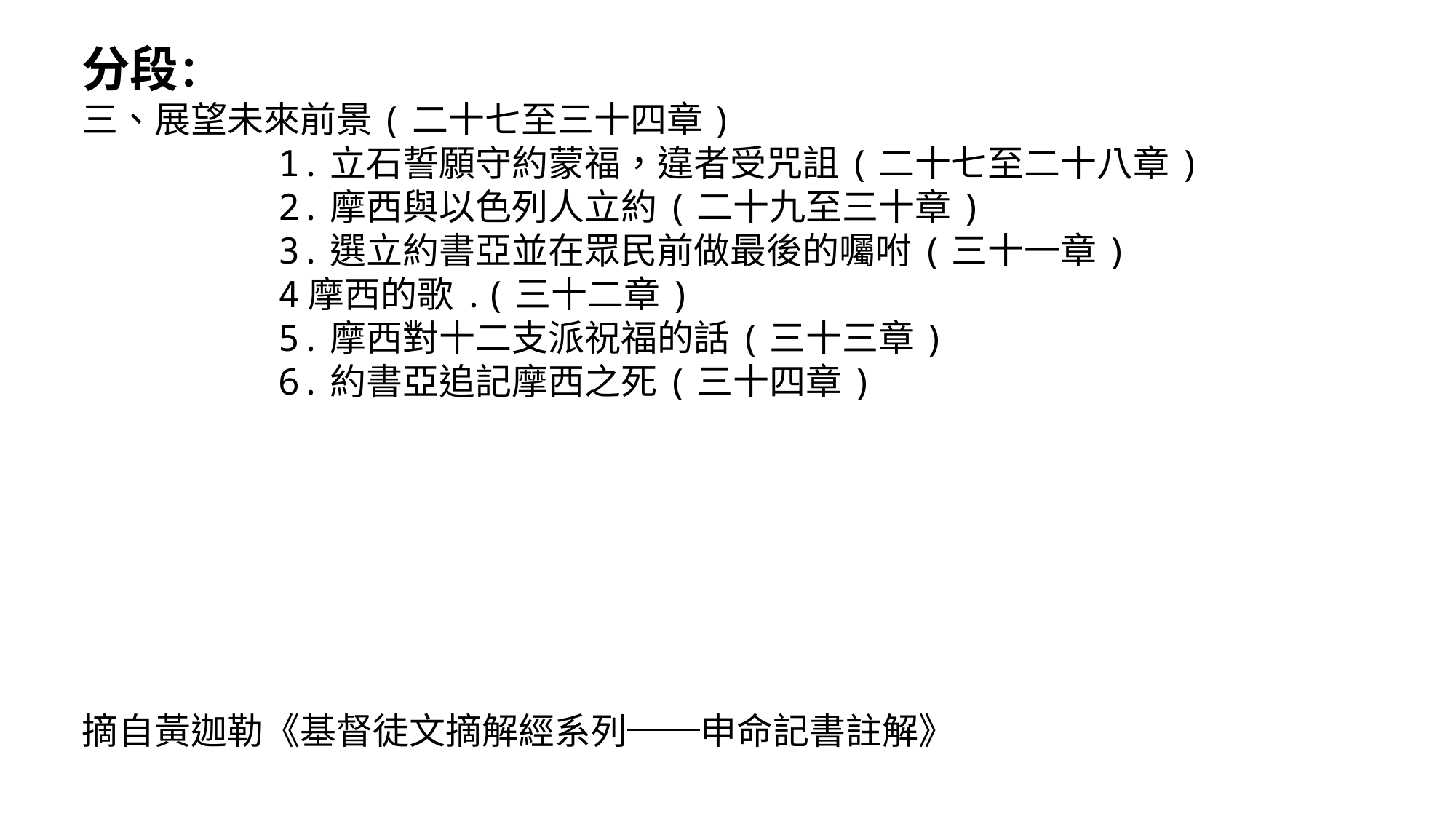

分段：
三、展望未來前景(二十七至三十四章)
         1.立石誓願守約蒙福，違者受咒詛(二十七至二十八章)
         2.摩西與以色列人立約(二十九至三十章)
         3.選立約書亞並在眾民前做最後的囑咐(三十一章)
         4摩西的歌.(三十二章)
         5.摩西對十二支派祝福的話(三十三章)
         6.約書亞追記摩西之死(三十四章)

摘自黃迦勒《基督徒文摘解經系列──申命記書註解》